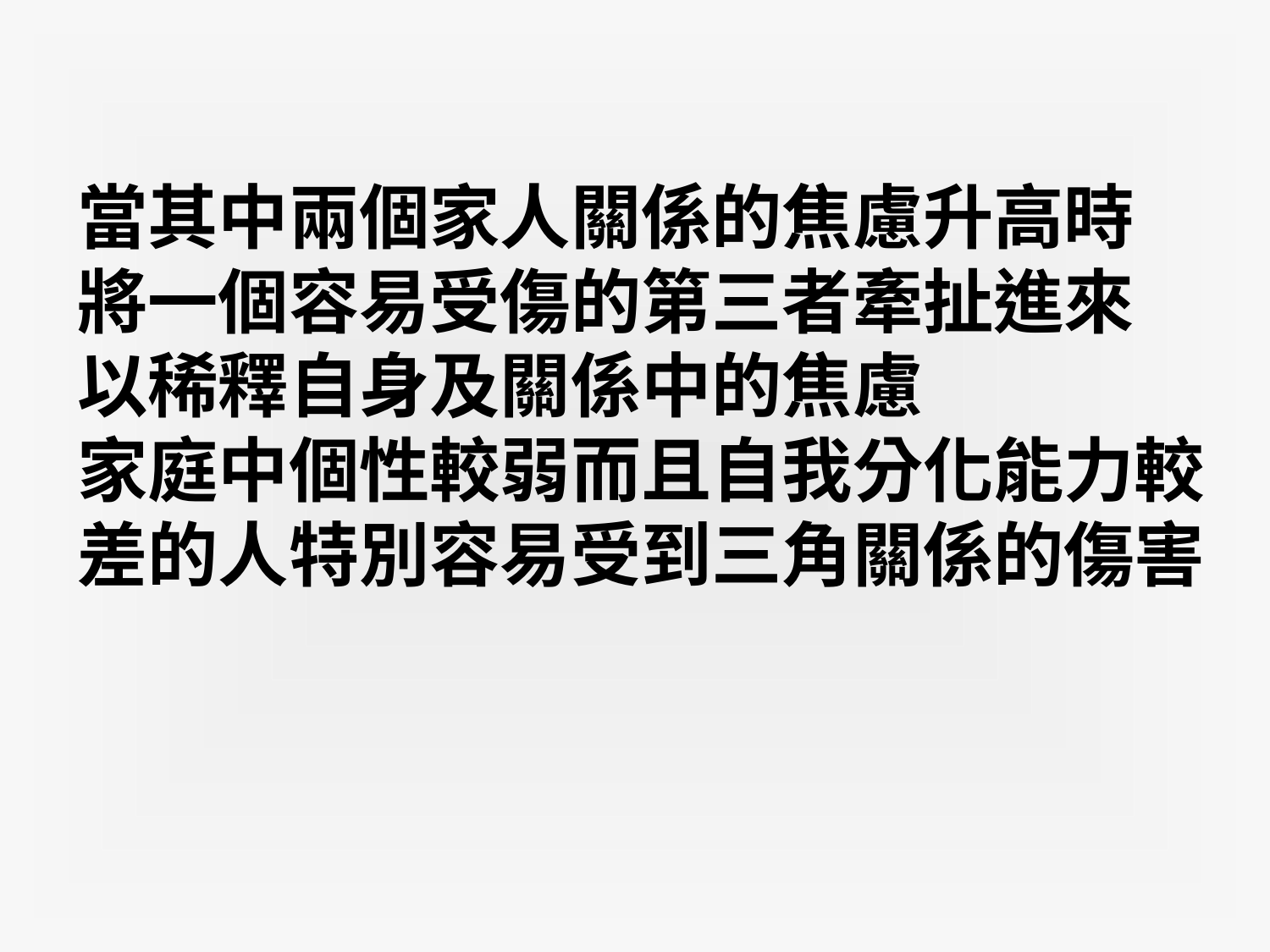

當其中兩個家人關係的焦慮升高時
將一個容易受傷的第三者牽扯進來
以稀釋自身及關係中的焦慮
家庭中個性較弱而且自我分化能力較差的人特別容易受到三角關係的傷害